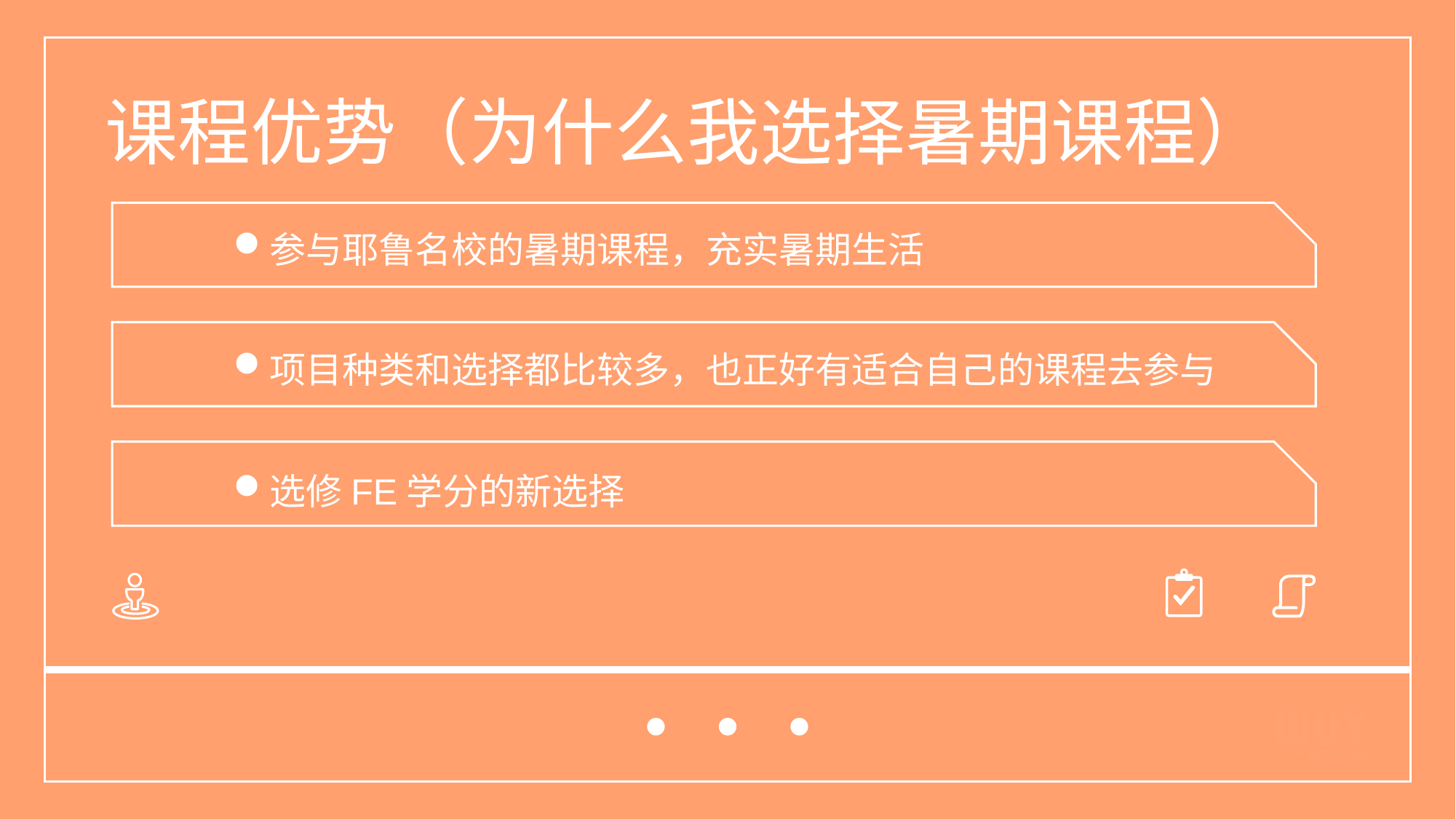

课程优势（为什么我选择暑期课程）
参与耶鲁名校的暑期课程，充实暑期生活

项目种类和选择都比较多，也正好有适合自己的课程去参与

选修FE学分的新选择